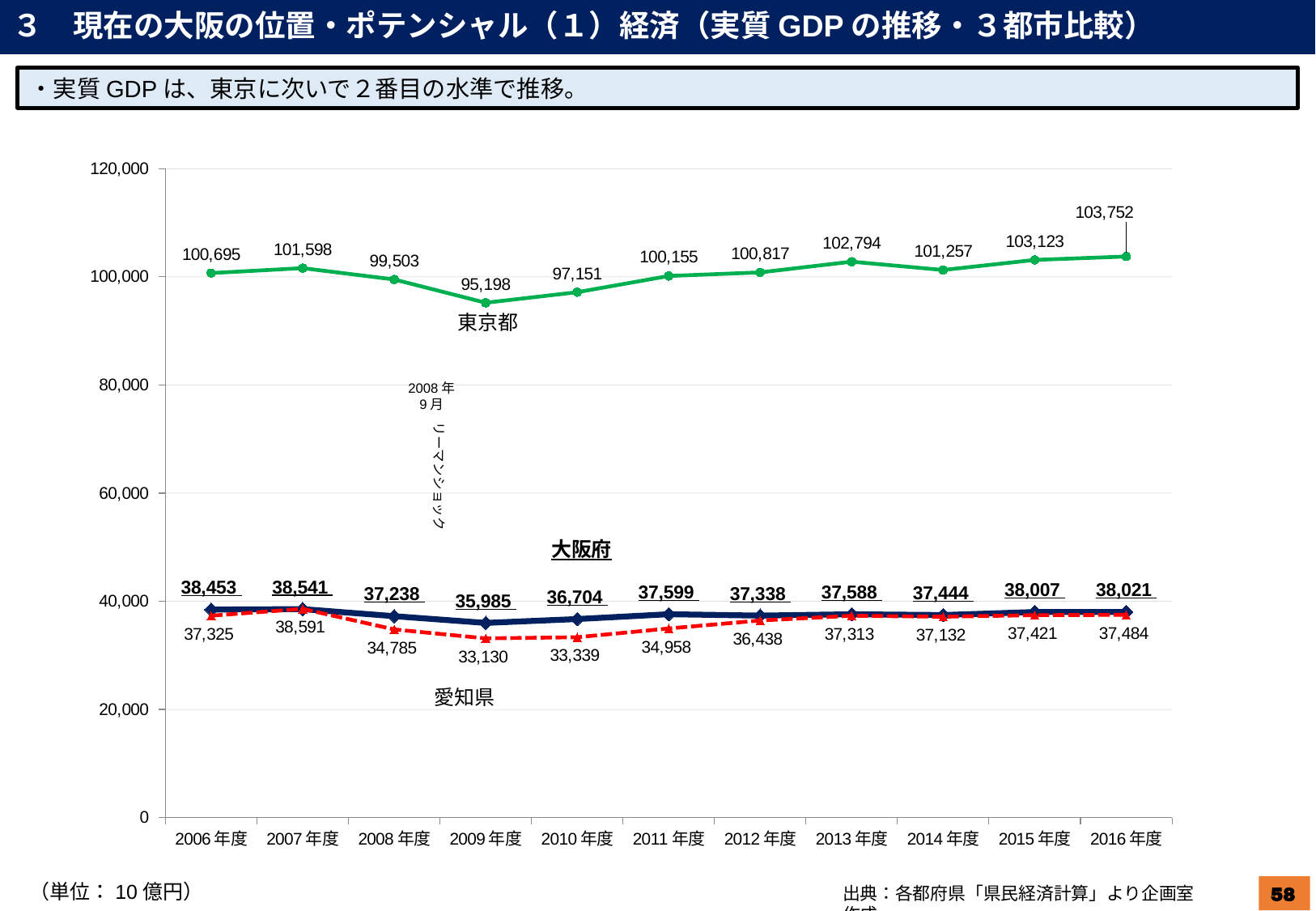

３　現在の大阪の位置・ポテンシャル（１）経済（実質GDPの推移・３都市比較）
・実質GDPは、東京に次いで２番目の水準で推移。

### Chart

| Category | 大阪府 | 東京都 | 愛知県 |
|---|---|---|---|
| 2006年度 | 38453.0 | 100695.0 | 37325.0 |
| 2007年度 | 38541.0 | 101598.0 | 38591.0 |
| 2008年度 | 37238.0 | 99503.0 | 34785.0 |
| 2009年度 | 35985.0 | 95198.0 | 33130.0 |
| 2010年度 | 36704.0 | 97151.0 | 33339.0 |
| 2011年度 | 37599.0 | 100155.0 | 34958.0 |
| 2012年度 | 37338.0 | 100817.0 | 36438.0 |
| 2013年度 | 37588.0 | 102794.0 | 37313.0 |
| 2014年度 | 37444.0 | 101257.0 | 37132.0 |
| 2015年度 | 38007.0 | 103123.0 | 37421.0 |
| 2016年度 | 38021.0 | 103752.0 | 37484.0 |
東京都
2008年
9月
リーマンショック
大阪府
愛知県
（単位：10億円）
出典：各都府県「県民経済計算」より企画室作成
58